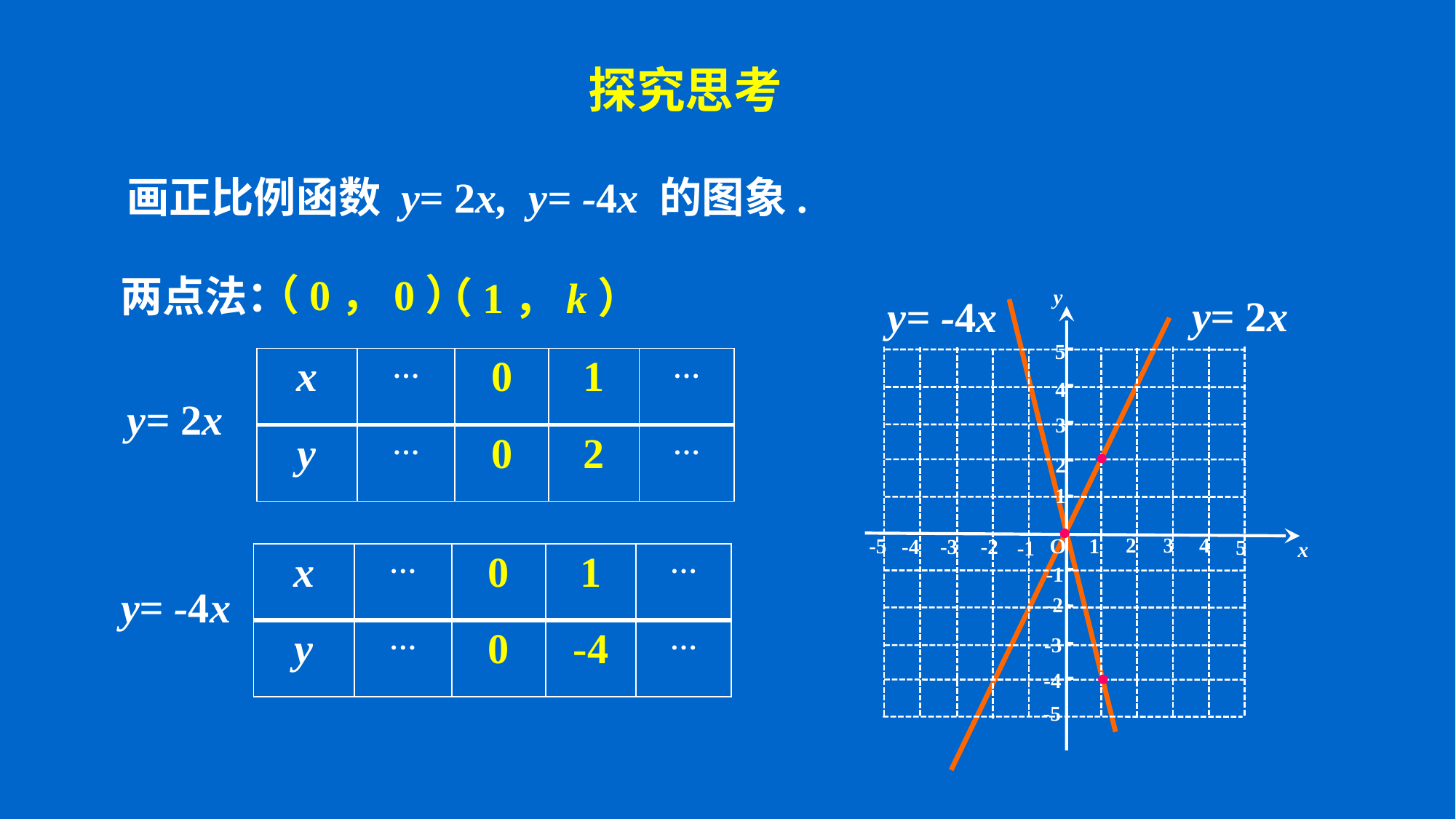

探究思考
    画正比例函数 y= 2x,  y= -4x 的图象.
（0，0）
两点法：
（1，k）
y
5
4
3
2
1
2
4
3
O
1
-3
-2
-4

5
-1
x
-1
-2
-3
-4
-5
-5
y= 2x
y= -4x

| x | … | 0 | 1 | … |
| --- | --- | --- | --- | --- |
| y | … | 0 | 2 | … |

y= 2x

| x | … | 0 | 1 | … |
| --- | --- | --- | --- | --- |
| y | … | 0 | -4 | … |
y= -4x